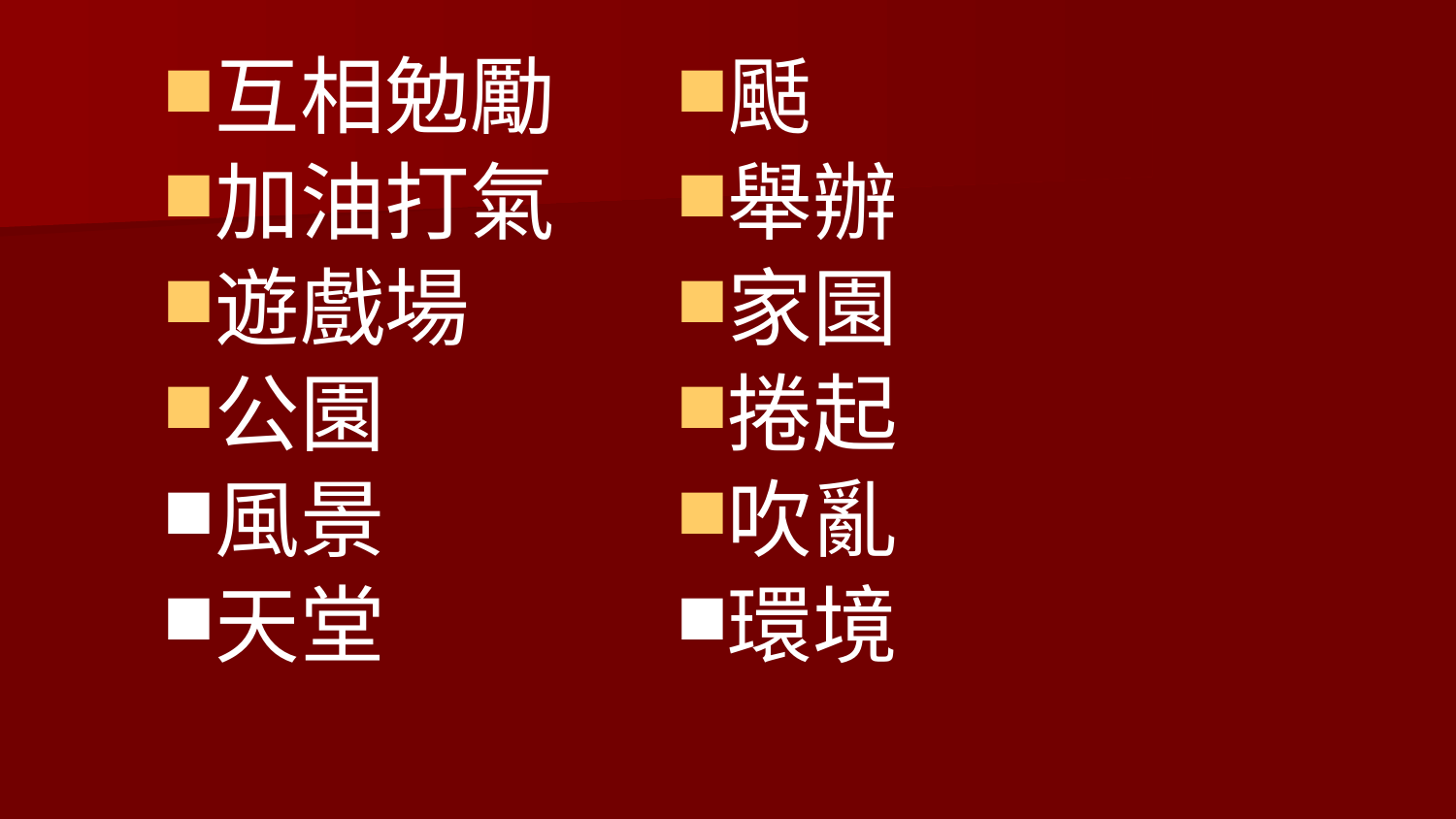

互相勉勵
加油打氣
遊戲場
公園
風景
天堂
颳
舉辦
家園
捲起
吹亂
環境